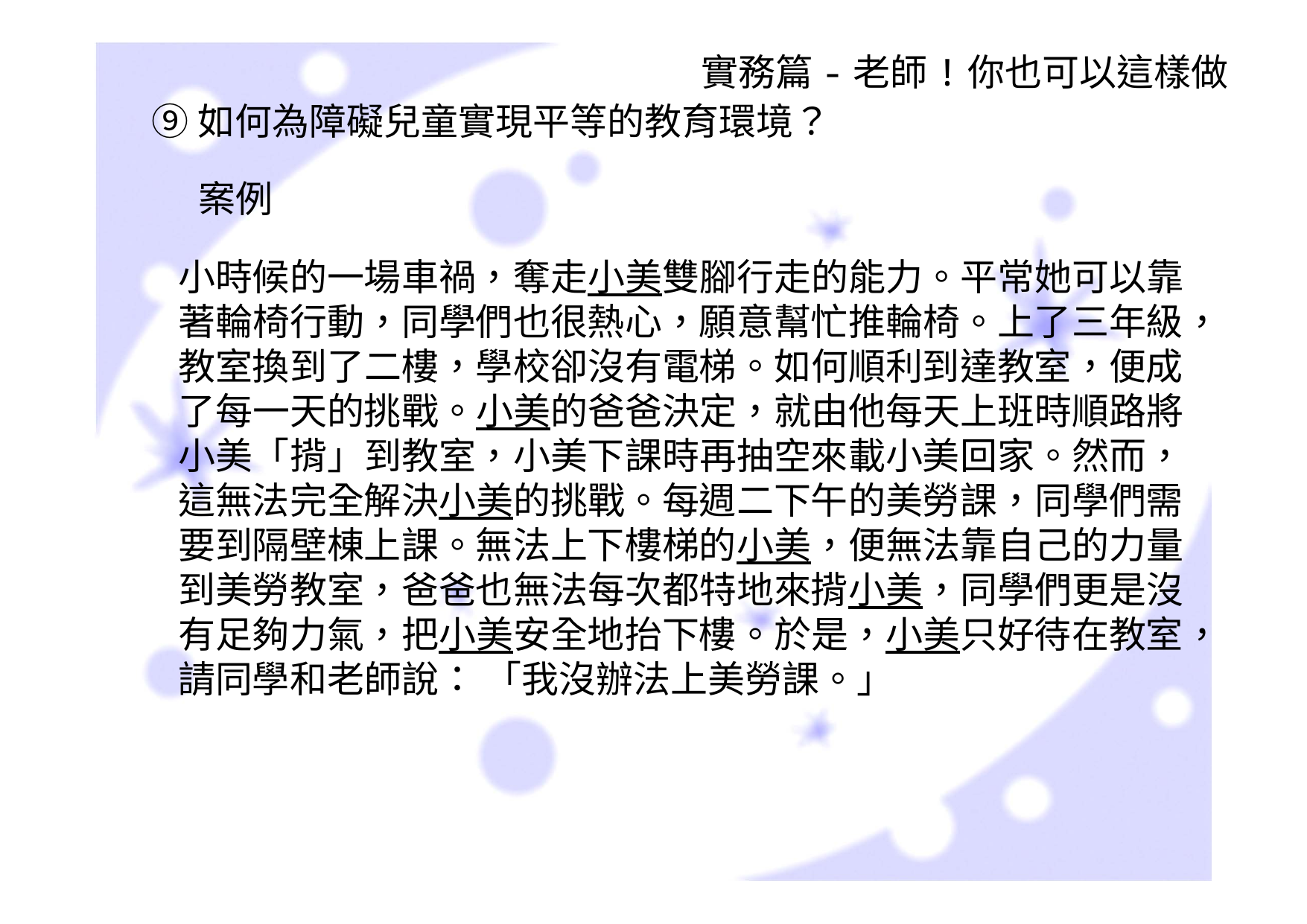

實務篇-老師!你也可以這樣做
 ⑨如何為障礙兒童實現平等的教育環境？
案例
小時候的一場車禍，奪走小美雙腳行走的能力。平常她可以靠著輪椅行動，同學們也很熱心，願意幫忙推輪椅。上了三年級，教室換到了二樓，學校卻沒有電梯。如何順利到達教室，便成了每一天的挑戰。小美的爸爸決定，就由他每天上班時順路將小美「揹」到教室，小美下課時再抽空來載小美回家。然而，這無法完全解決小美的挑戰。每週二下午的美勞課，同學們需要到隔壁棟上課。無法上下樓梯的小美，便無法靠自己的力量到美勞教室，爸爸也無法每次都特地來揹小美，同學們更是沒有足夠力氣，把小美安全地抬下樓。於是，小美只好待在教室，請同學和老師說： 「我沒辦法上美勞課。」